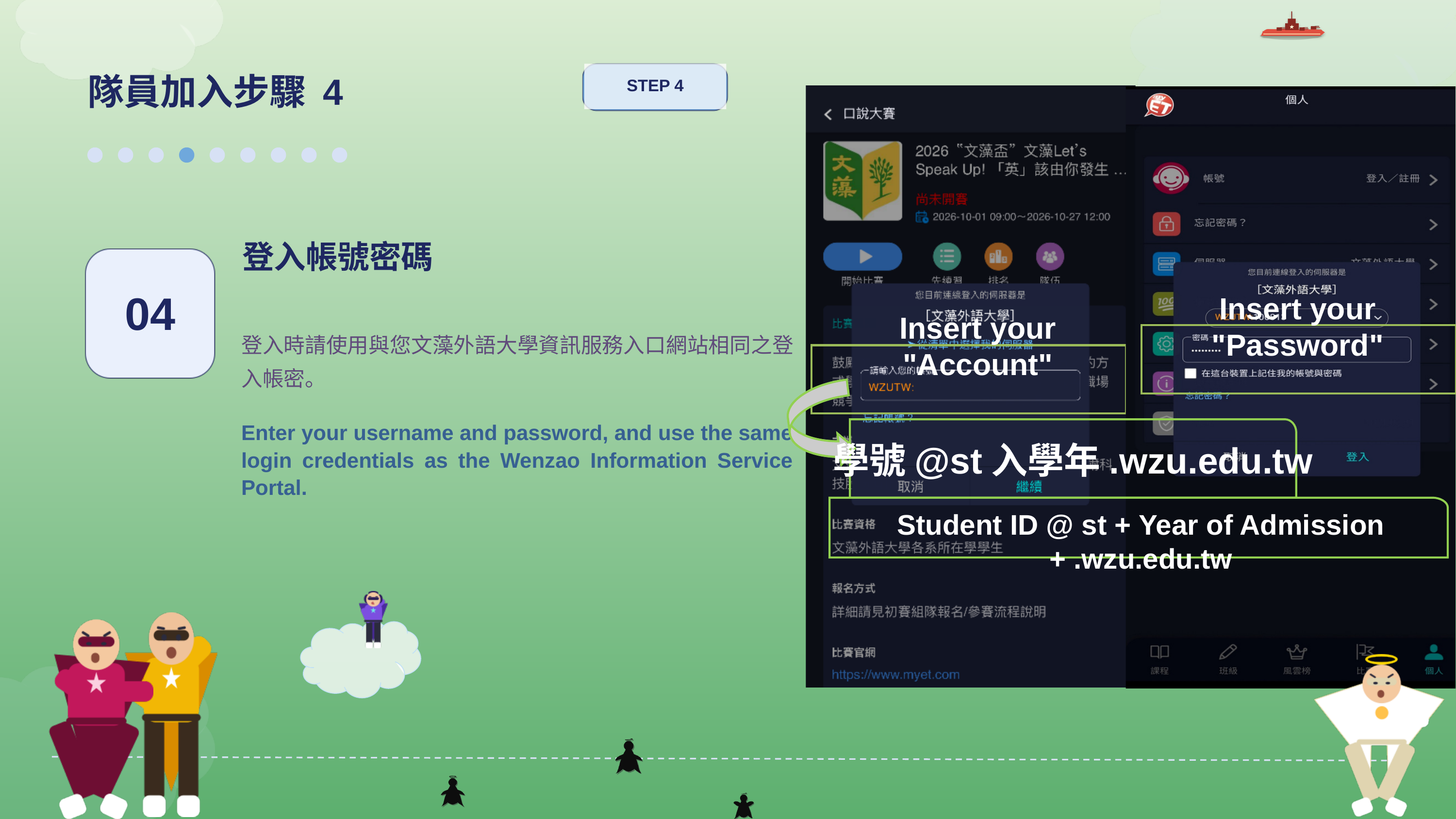

隊員加入步驟 4

STEP 4

登入帳號密碼

04

登入時請使用與您文藻外語大學資訊服務入口網站相同之登入帳密。

Insert your "Password"
Insert your "Account"

Enter your username and password, and use the same login credentials as the Wenzao Information Service Portal.

學號@st入學年.wzu.edu.tw

Student ID @ st + Year of Admission + .wzu.edu.tw